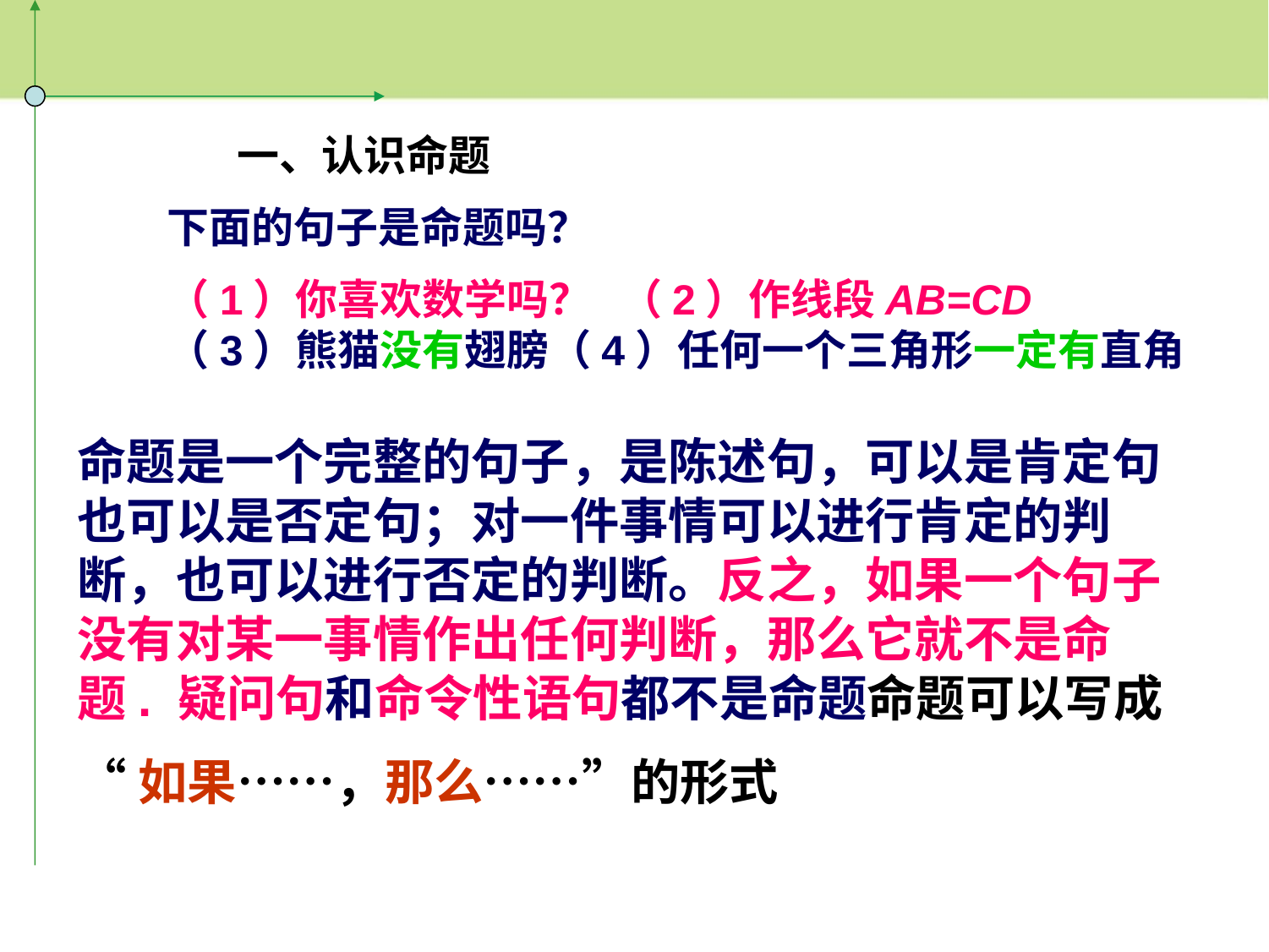

一、认识命题
下面的句子是命题吗？
（1）你喜欢数学吗？   （2）作线段AB=CD
（3）熊猫没有翅膀（4）任何一个三角形一定有直角
命题是一个完整的句子，是陈述句，可以是肯定句也可以是否定句；对一件事情可以进行肯定的判断，也可以进行否定的判断。反之，如果一个句子没有对某一事情作出任何判断，那么它就不是命题. 疑问句和命令性语句都不是命题命题可以写成
“如果……，那么……”的形式